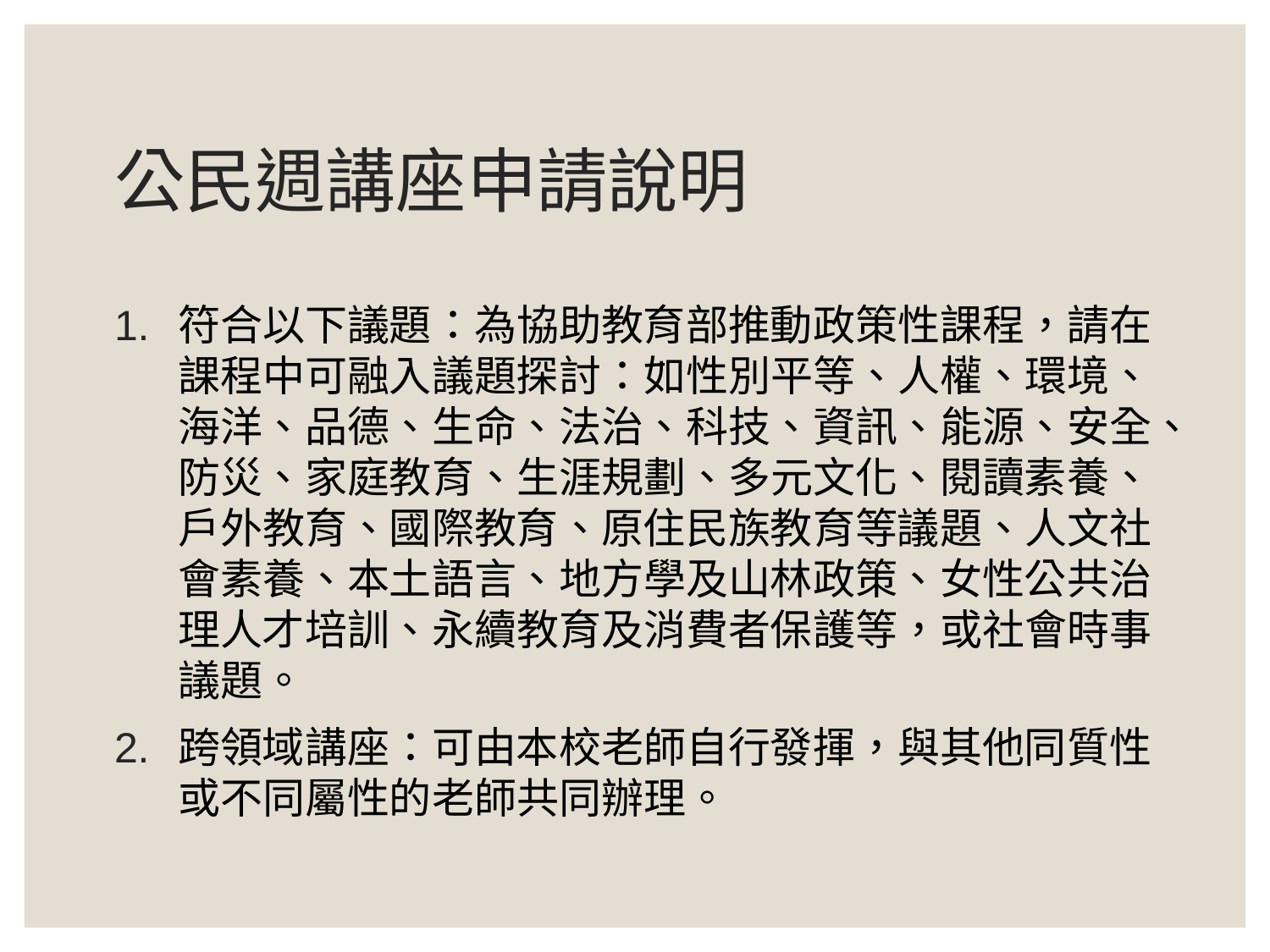

# 公民週講座申請說明
符合以下議題：為協助教育部推動政策性課程，請在課程中可融入議題探討：如性別平等、人權、環境、海洋、品德、生命、法治、科技、資訊、能源、安全、防災、家庭教育、生涯規劃、多元文化、閱讀素養、戶外教育、國際教育、原住民族教育等議題、人文社會素養、本土語言、地方學及山林政策、女性公共治理人才培訓、永續教育及消費者保護等，或社會時事議題。
跨領域講座：可由本校老師自行發揮，與其他同質性或不同屬性的老師共同辦理。